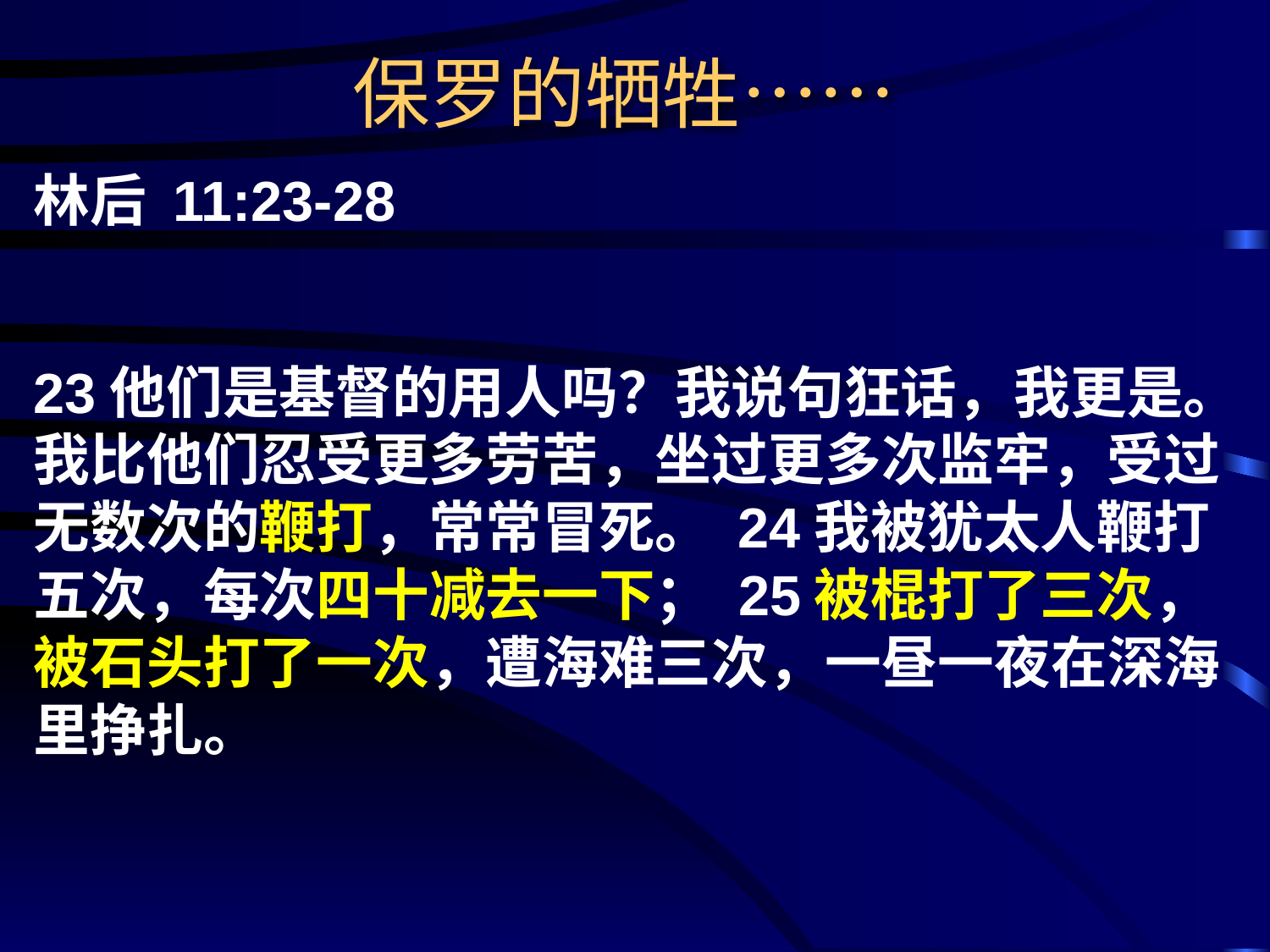

# 保罗的牺牲……
林后 11:23-28

23他们是基督的用人吗？我说句狂话，我更是。我比他们忍受更多劳苦，坐过更多次监牢，受过无数次的鞭打，常常冒死。 24我被犹太人鞭打五次，每次四十减去一下； 25被棍打了三次，被石头打了一次，遭海难三次，一昼一夜在深海里挣扎。